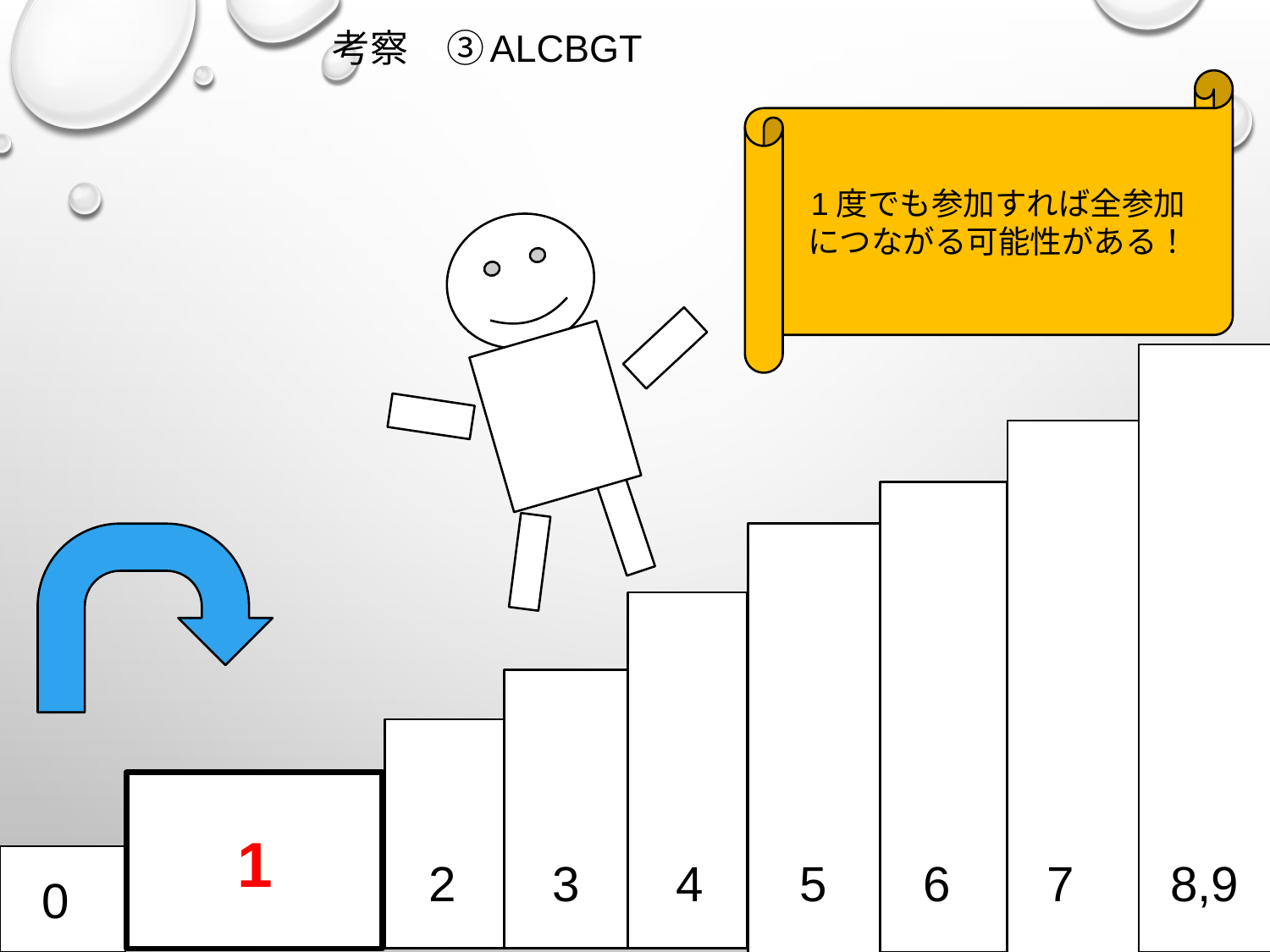

# 考察　③ALCBGT
1度でも参加すれば全参加につながる可能性がある！

1
2       3       4       5       6       7       8,9
0